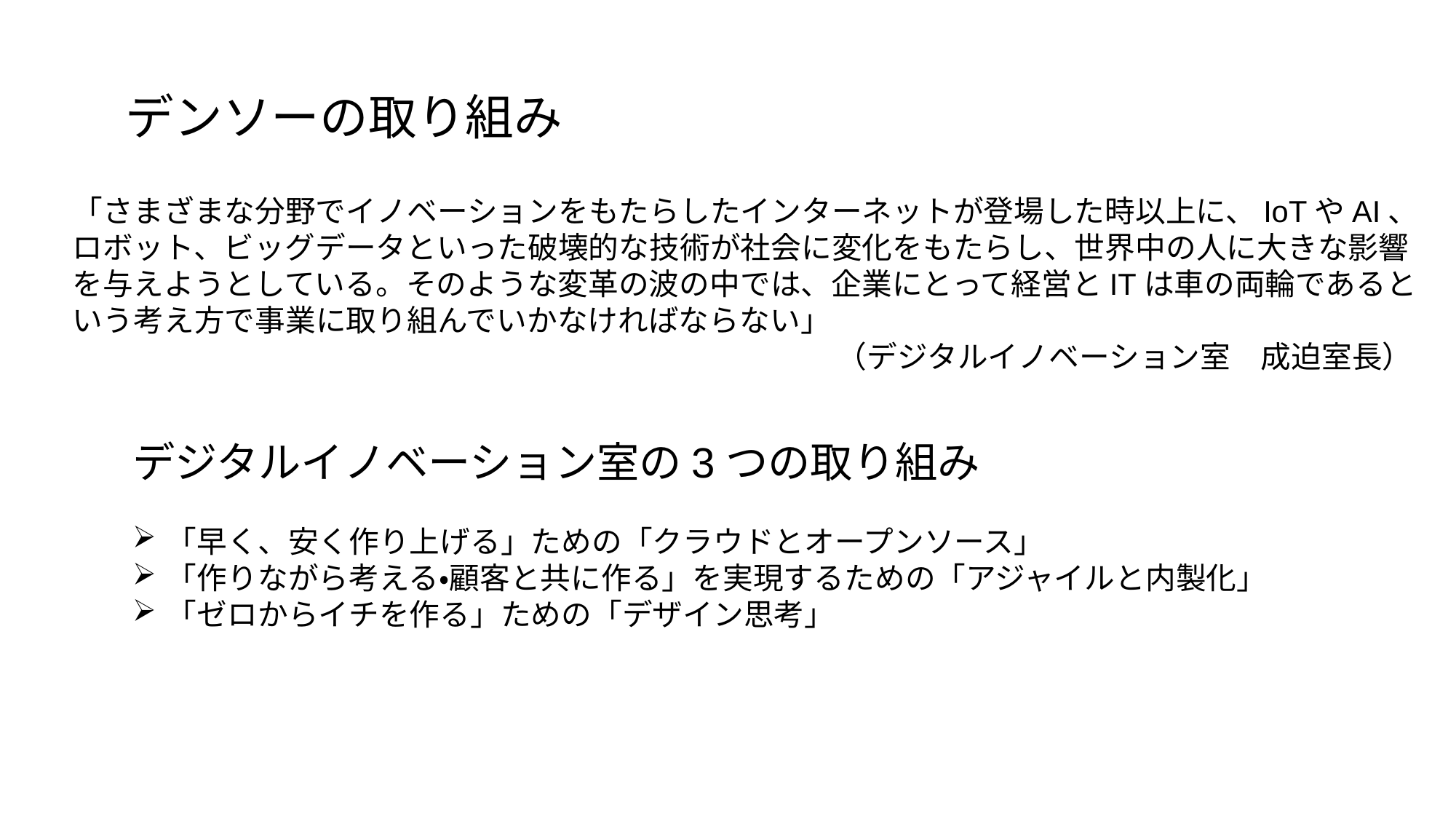

デンソーの取り組み
「さまざまな分野でイノベーションをもたらしたインターネットが登場した時以上に、IoTやAI、ロボット、ビッグデータといった破壊的な技術が社会に変化をもたらし、世界中の人に大きな影響を与えようとしている。そのような変革の波の中では、企業にとって経営とITは車の両輪であるという考え方で事業に取り組んでいかなければならない」
							（デジタルイノベーション室　成迫室長）
デジタルイノベーション室の3つの取り組み

「早く、安く作り上げる」ための「クラウドとオープンソース」
「作りながら考える・顧客と共に作る」を実現するための「アジャイルと内製化」
「ゼロからイチを作る」ための「デザイン思考」